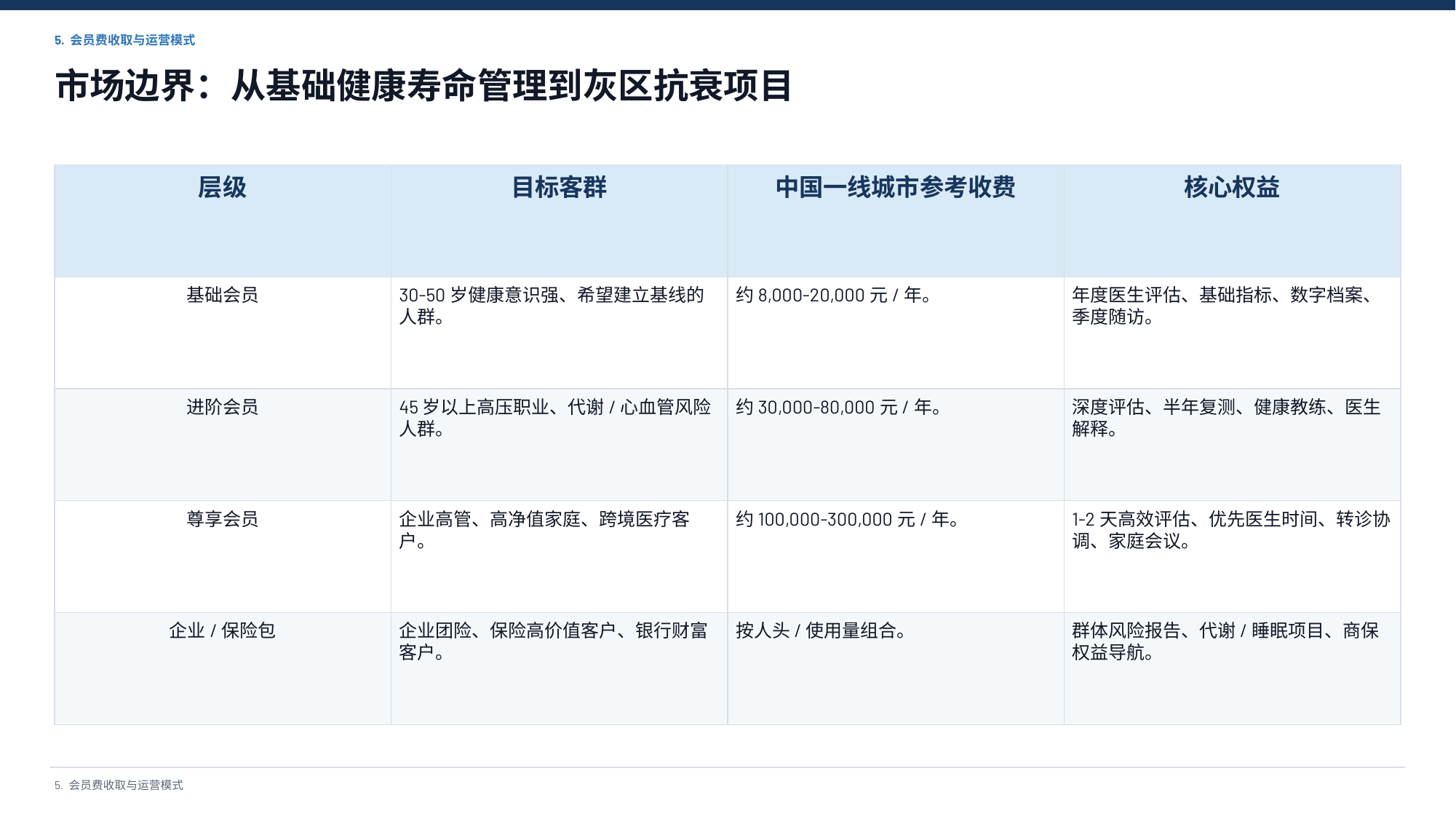

5. 会员费收取与运营模式
市场边界：从基础健康寿命管理到灰区抗衰项目

层级
目标客群
中国一线城市参考收费
核心权益

基础会员
30-50岁健康意识强、希望建立基线的人群。
约8,000-20,000元/年。
年度医生评估、基础指标、数字档案、季度随访。

进阶会员
45岁以上高压职业、代谢/心血管风险人群。
约30,000-80,000元/年。
深度评估、半年复测、健康教练、医生解释。

尊享会员
企业高管、高净值家庭、跨境医疗客户。
约100,000-300,000元/年。
1-2天高效评估、优先医生时间、转诊协调、家庭会议。

企业/保险包
企业团险、保险高价值客户、银行财富客户。
按人头/使用量组合。
群体风险报告、代谢/睡眠项目、商保权益导航。

5. 会员费收取与运营模式